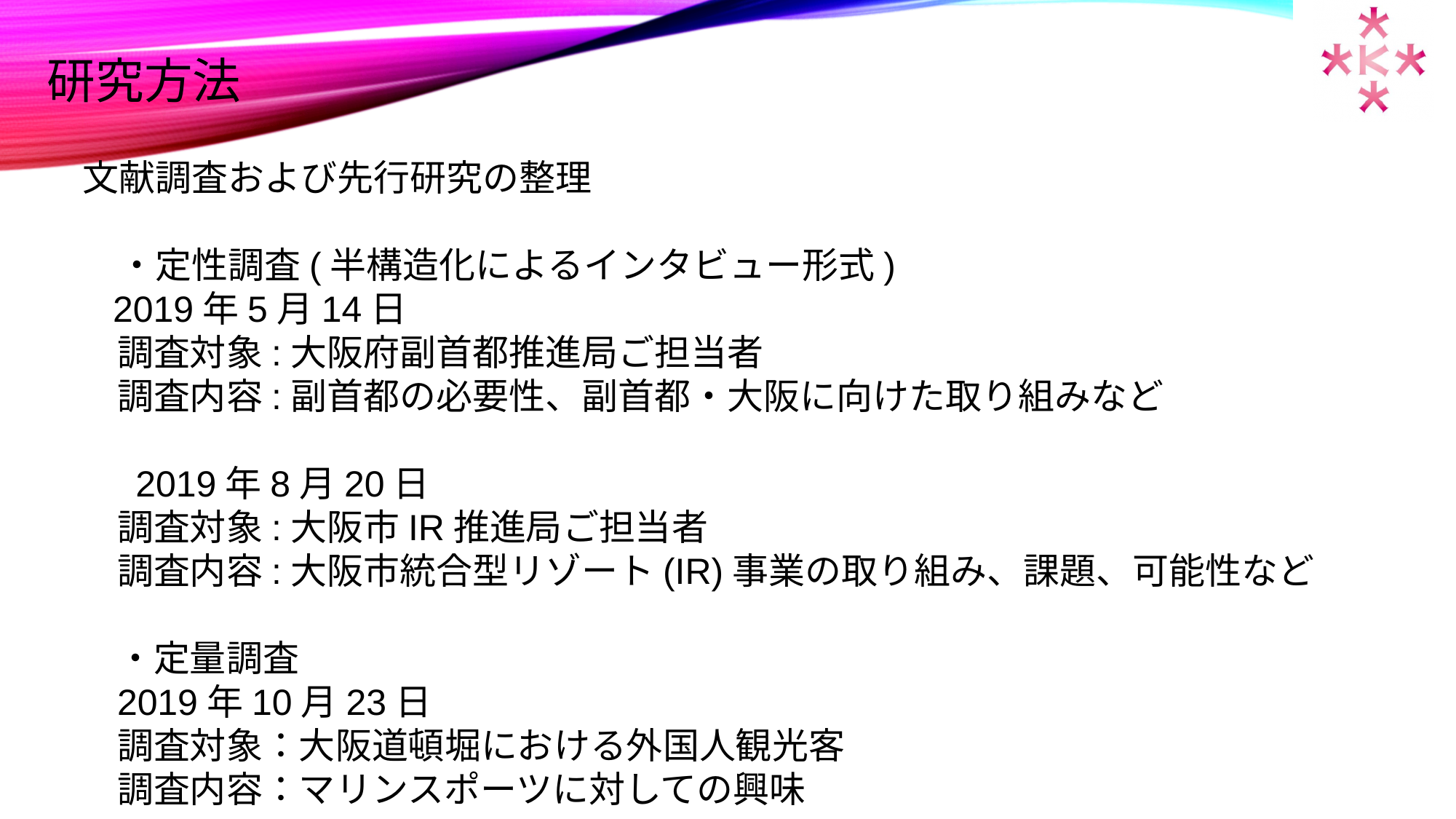

研究方法

文献調査および先行研究の整理

　・定性調査(半構造化によるインタビュー形式)
   2019年5月14日
調査対象:大阪府副首都推進局ご担当者
調査内容:副首都の必要性、副首都・大阪に向けた取り組みなど

　 2019年8月20日
調査対象:大阪市IR推進局ご担当者
調査内容:大阪市統合型リゾート(IR)事業の取り組み、課題、可能性など

・定量調査
2019年10月23日
調査対象：大阪道頓堀における外国人観光客
調査内容：マリンスポーツに対しての興味